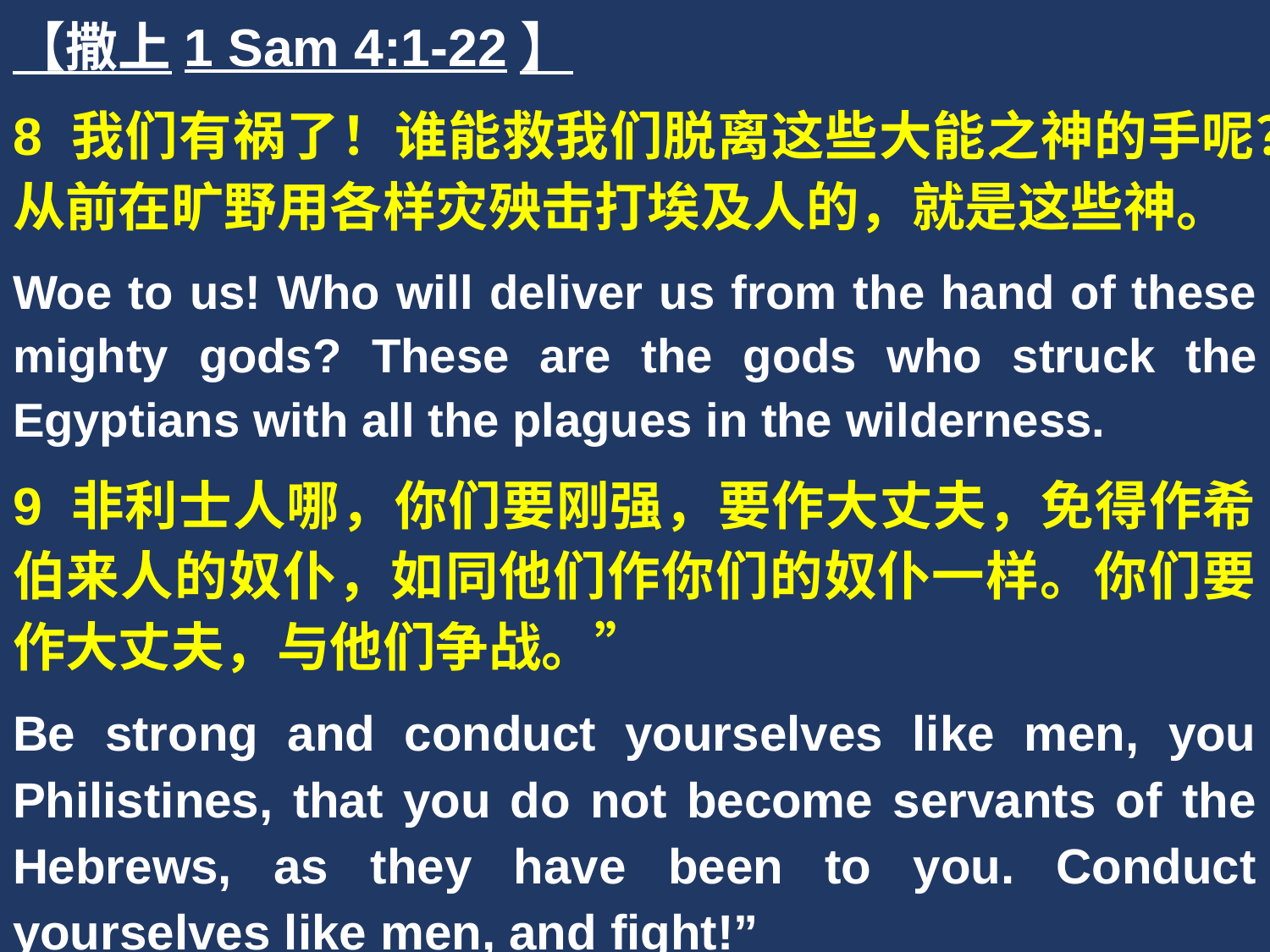

【撒上1 Sam 4:1-22】
8 我们有祸了！谁能救我们脱离这些大能之神的手呢？从前在旷野用各样灾殃击打埃及人的，就是这些神。
Woe to us! Who will deliver us from the hand of these mighty gods? These are the gods who struck the Egyptians with all the plagues in the wilderness.
9 非利士人哪，你们要刚强，要作大丈夫，免得作希伯来人的奴仆，如同他们作你们的奴仆一样。你们要作大丈夫，与他们争战。”
Be strong and conduct yourselves like men, you Philistines, that you do not become servants of the Hebrews, as they have been to you. Conduct yourselves like men, and fight!”